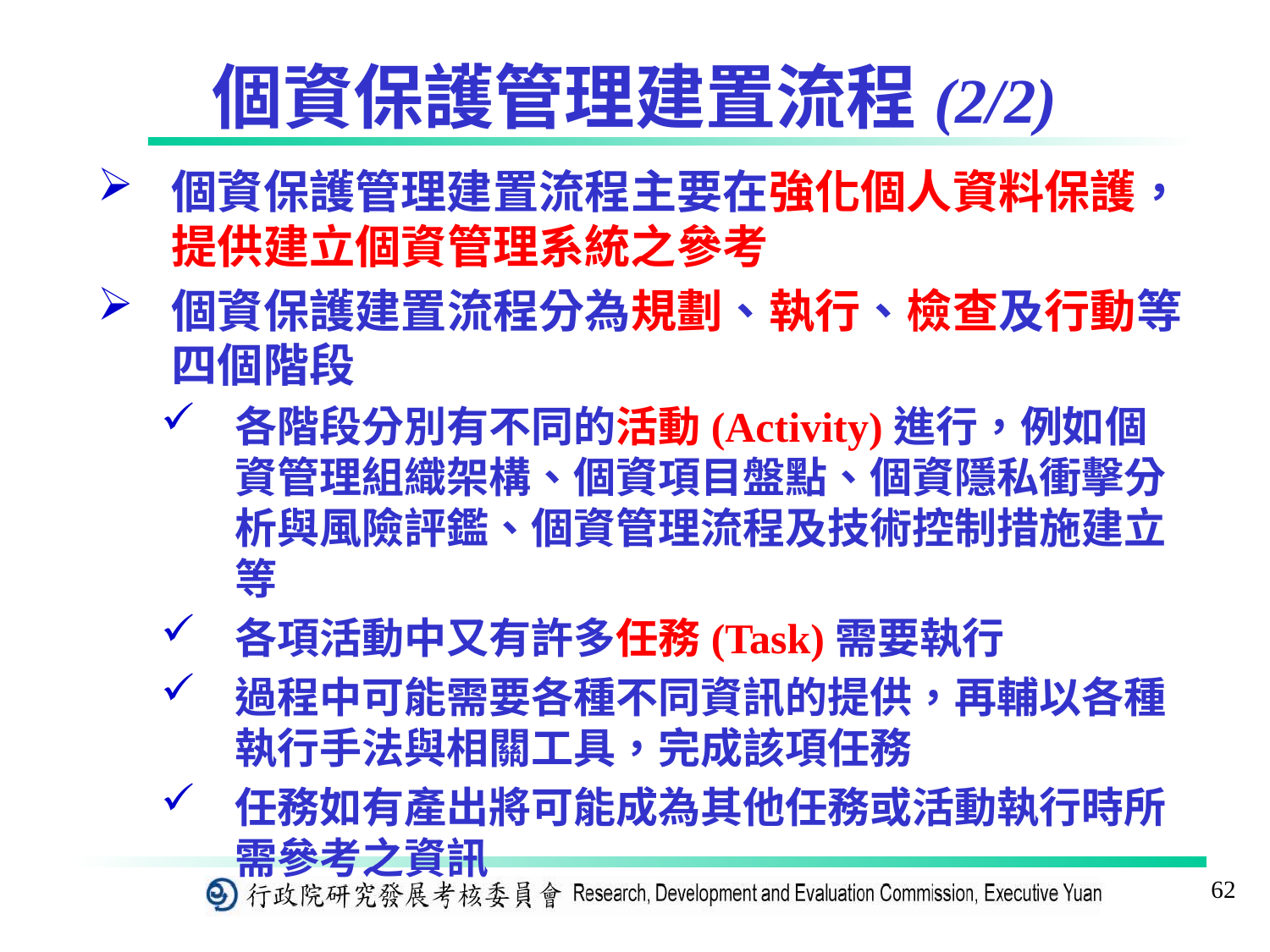

# 個資保護管理建置流程(2/2)
個資保護管理建置流程主要在強化個人資料保護，提供建立個資管理系統之參考
個資保護建置流程分為規劃、執行、檢查及行動等四個階段
各階段分別有不同的活動(Activity)進行，例如個資管理組織架構、個資項目盤點、個資隱私衝擊分析與風險評鑑、個資管理流程及技術控制措施建立等
各項活動中又有許多任務(Task)需要執行
過程中可能需要各種不同資訊的提供，再輔以各種執行手法與相關工具，完成該項任務
任務如有產出將可能成為其他任務或活動執行時所需參考之資訊
62